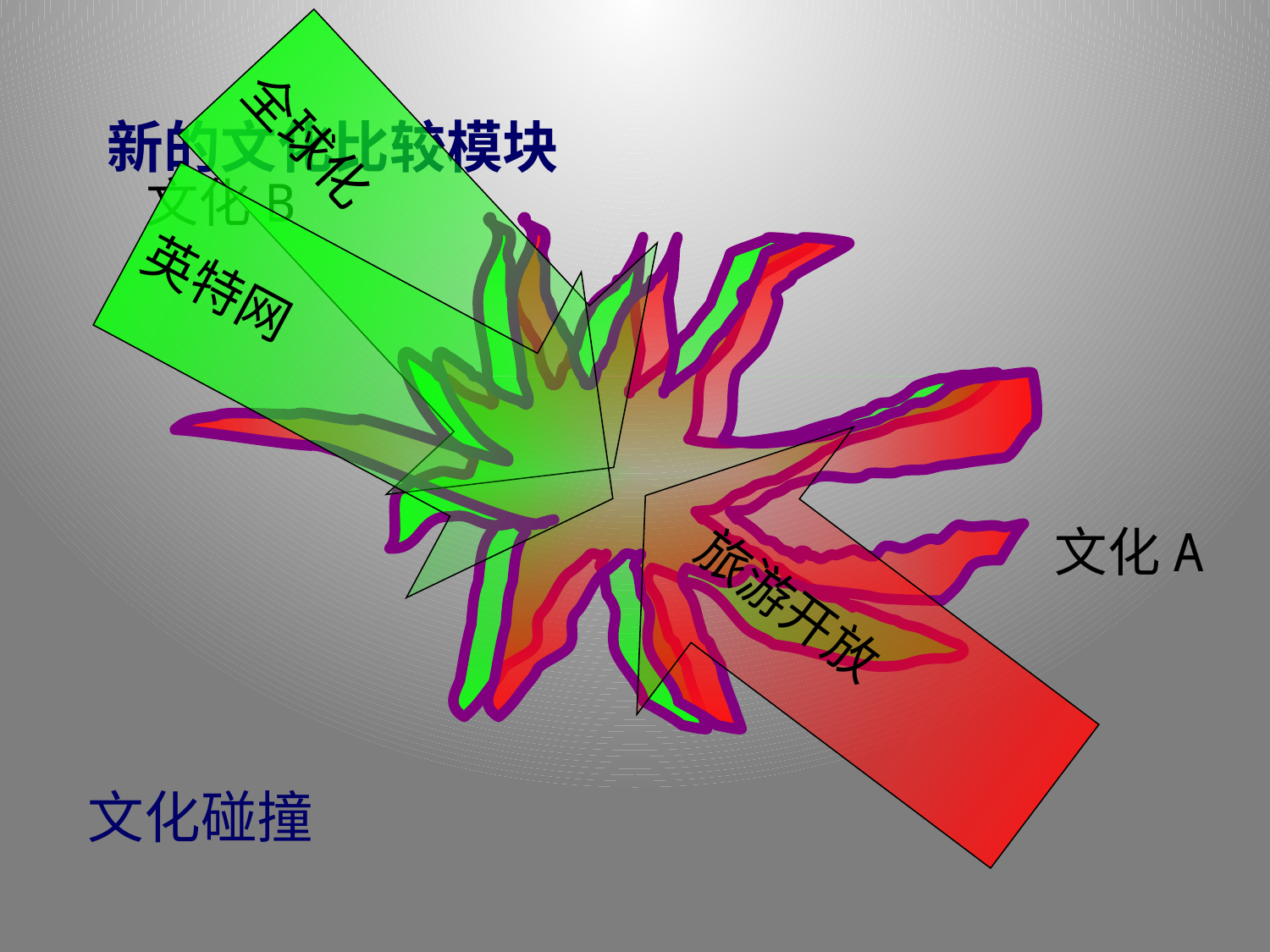

新的文化比较模块
全球化
文化B
英特网

旅游开放
文化A
文化碰撞